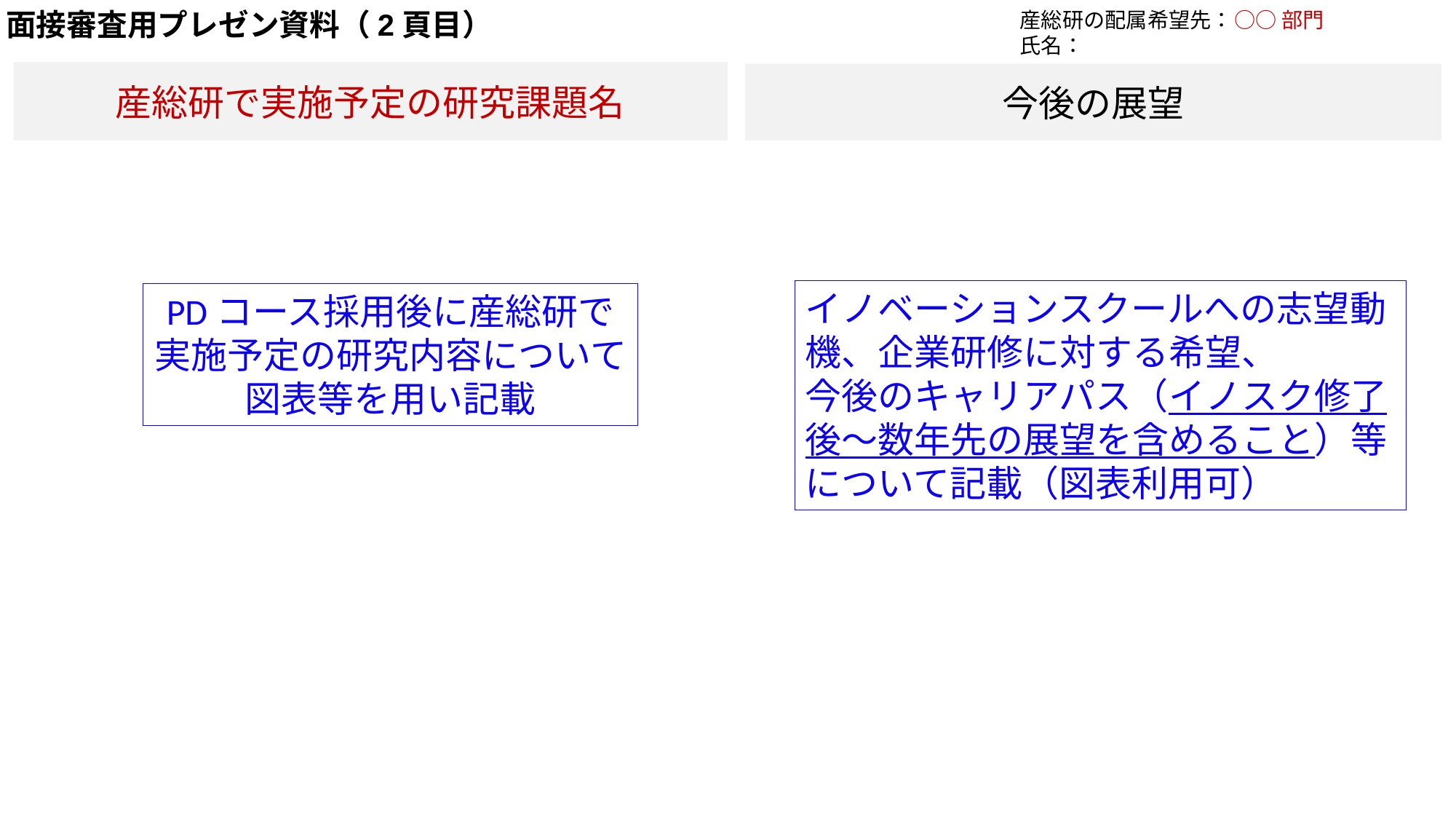

面接審査用プレゼン資料（2頁目）
産総研の配属希望先：
氏名：
○○部門

産総研で実施予定の研究課題名
今後の展望
イノベーションスクールへの志望動機、企業研修に対する希望、
今後のキャリアパス（イノスク修了後～数年先の展望を含めること）等について記載（図表利用可）
PDコース採用後に産総研で実施予定の研究内容について図表等を用い記載